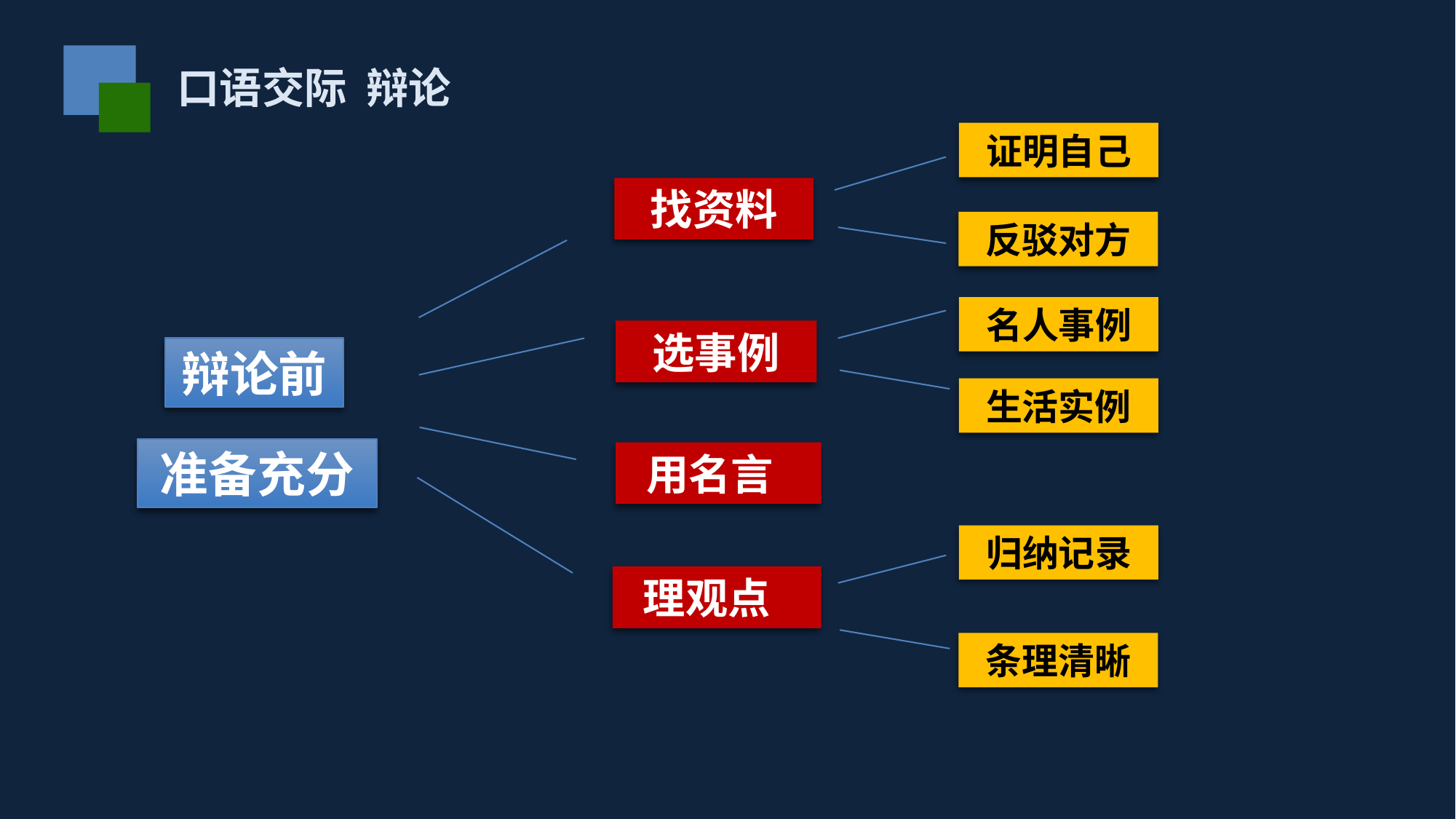

口语交际  辩论
证明自己
找资料
反驳对方
名人事例
选事例
辩论前
生活实例
准备充分
 用名言
归纳记录
 理观点
条理清晰